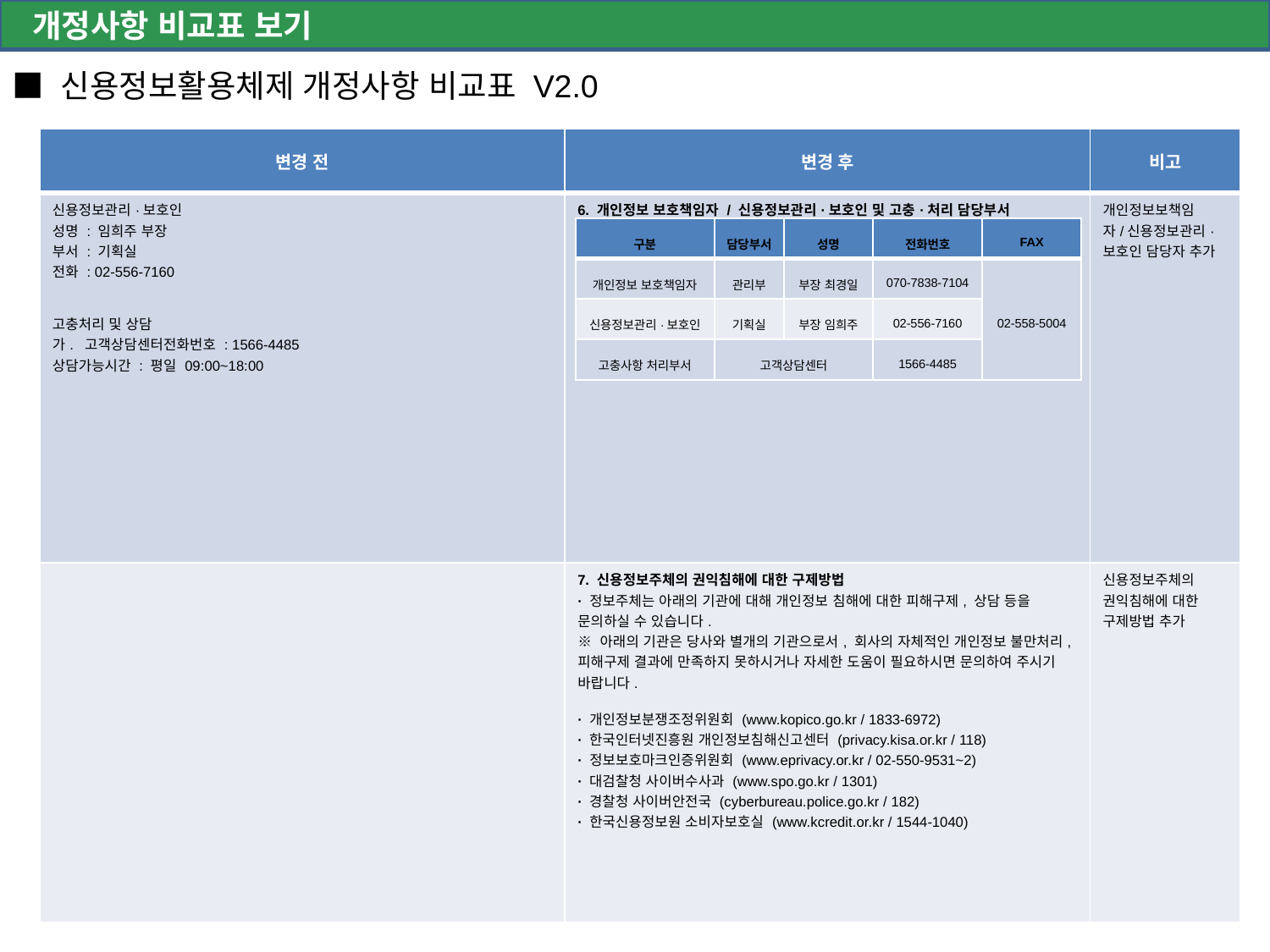

개정사항 비교표 보기
■ 신용정보활용체제 개정사항 비교표 V2.0
| 변경 전 | 변경 후 | 비고 |
| --- | --- | --- |
| 신용정보관리·보호인 성명 : 임희주 부장 부서 : 기획실 전화 : 02-556-7160 고충처리 및 상담 가.  고객상담센터전화번호 : 1566-4485 상담가능시간 : 평일 09:00~18:00 | 6. 개인정보 보호책임자 / 신용정보관리·보호인 및 고충·처리 담당부서 | 개인정보보책임자/신용정보관리·보호인 담당자 추가 |
|  | 7. 신용정보주체의 권익침해에 대한 구제방법 · 정보주체는 아래의 기관에 대해 개인정보 침해에 대한 피해구제, 상담 등을 문의하실 수 있습니다. ※ 아래의 기관은 당사와 별개의 기관으로서, 회사의 자체적인 개인정보 불만처리, 피해구제 결과에 만족하지 못하시거나 자세한 도움이 필요하시면 문의하여 주시기 바랍니다. · 개인정보분쟁조정위원회 (www.kopico.go.kr / 1833-6972) · 한국인터넷진흥원 개인정보침해신고센터 (privacy.kisa.or.kr / 118) · 정보보호마크인증위원회 (www.eprivacy.or.kr / 02-550-9531~2) · 대검찰청 사이버수사과 (www.spo.go.kr / 1301) · 경찰청 사이버안전국 (cyberbureau.police.go.kr / 182) · 한국신용정보원 소비자보호실 (www.kcredit.or.kr / 1544-1040) | 신용정보주체의 권익침해에 대한 구제방법 추가 |
| 구분 | 담당부서 | 성명 | 전화번호 | FAX |
| --- | --- | --- | --- | --- |
| 개인정보 보호책임자 | 관리부 | 부장 최경일 | 070-7838-7104 | 02-558-5004 |
| 신용정보관리·보호인 | 기획실 | 부장 임희주 | 02-556-7160 |  |
| 고충사항 처리부서 | 고객상담센터 |  | 1566-4485 |  |